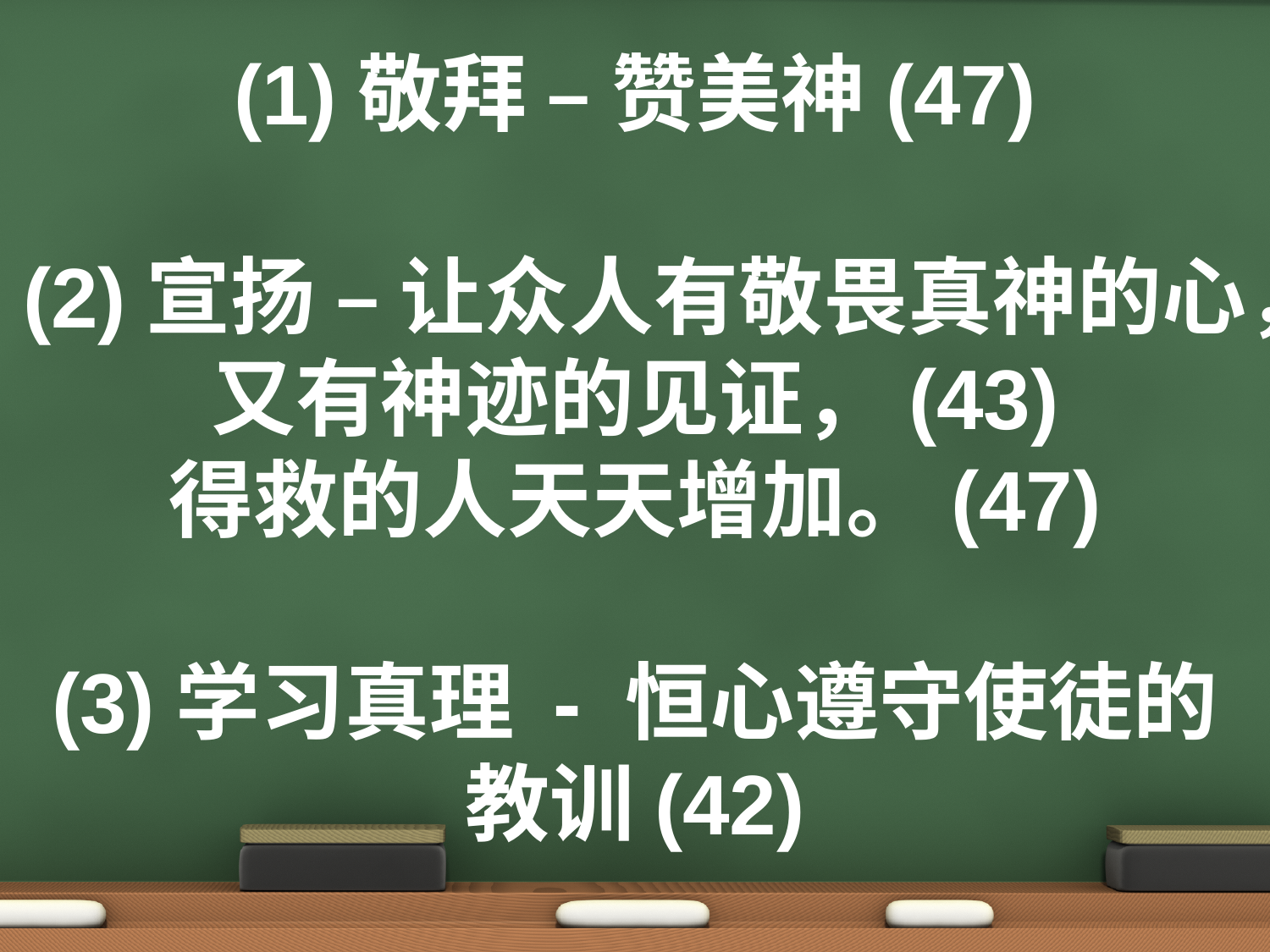

(1)敬拜 – 赞美神(47)

(2)宣扬 – 让众人有敬畏真神的心，又有神迹的见证，(43)
得救的人天天增加。(47)

(3)学习真理 - 恒心遵守使徒的教训(42)